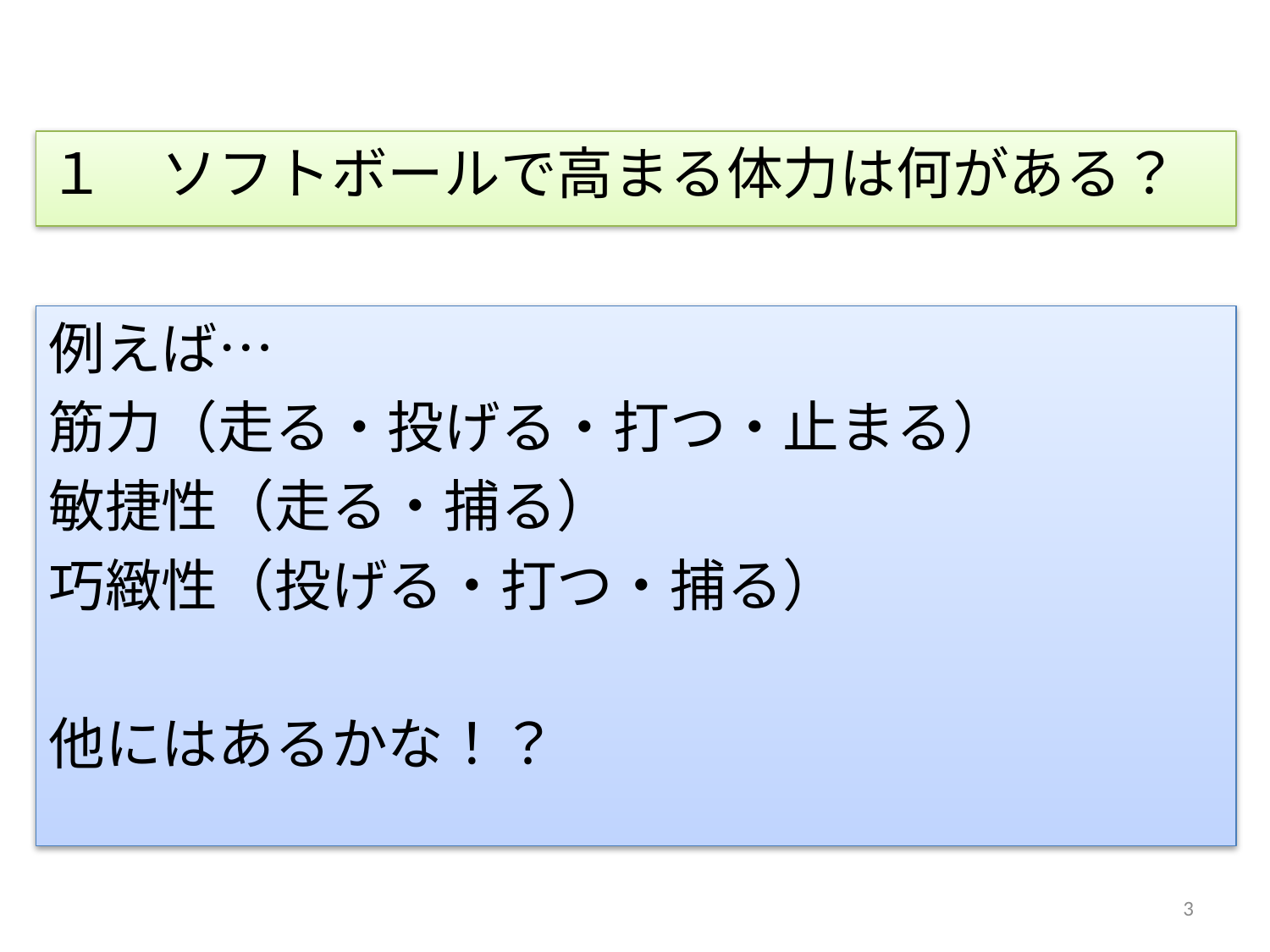

１　ソフトボールで高まる体力は何がある？

例えば…
筋力（走る・投げる・打つ・止まる）
敏捷性（走る・捕る）
巧緻性（投げる・打つ・捕る）

他にはあるかな！？

3